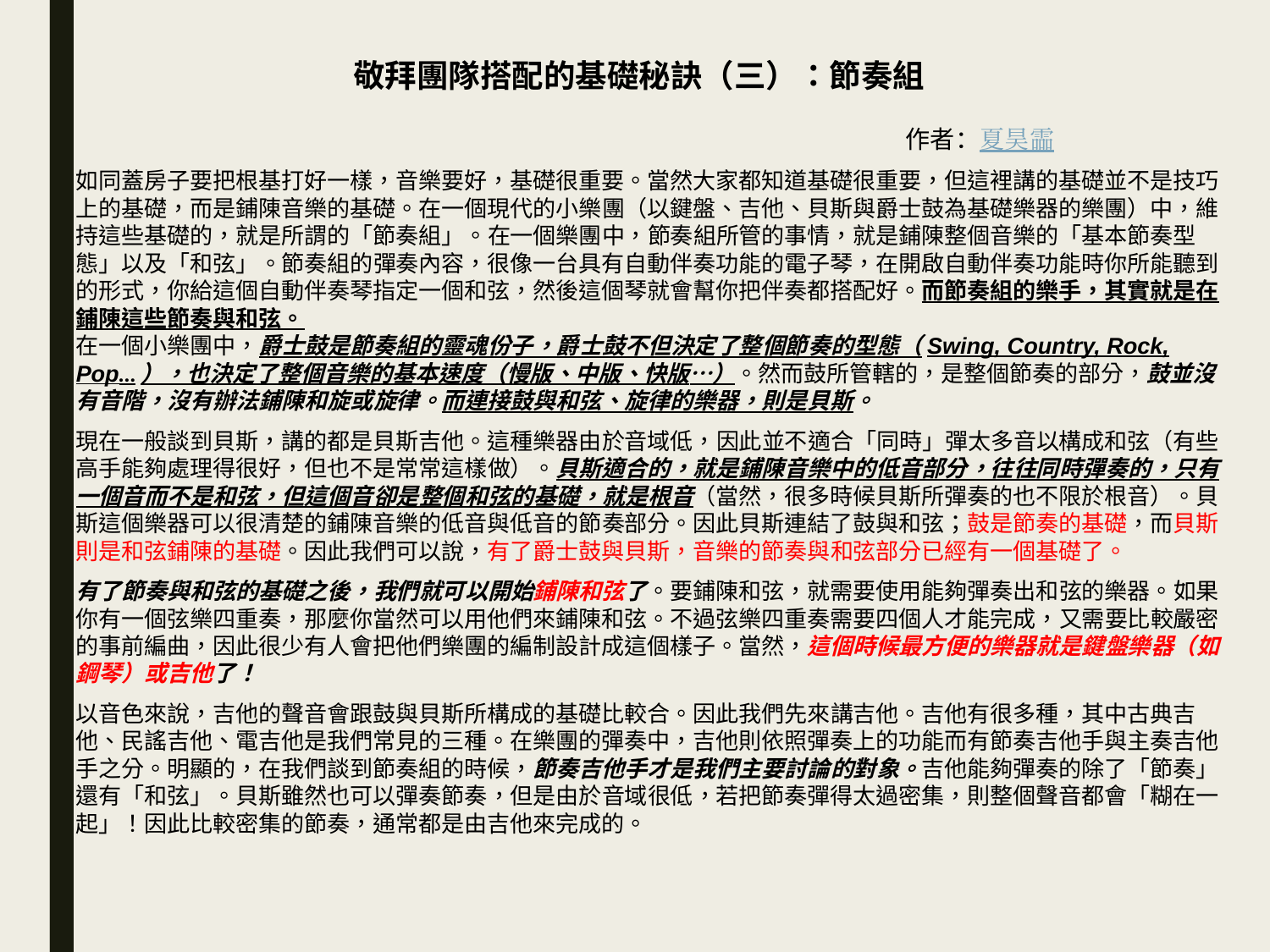

| 敬拜團隊搭配的基礎秘訣（三）：節奏組 作者：夏昊霝 |
| --- |
如同蓋房子要把根基打好一樣，音樂要好，基礎很重要。當然大家都知道基礎很重要，但這裡講的基礎並不是技巧上的基礎，而是鋪陳音樂的基礎。在一個現代的小樂團（以鍵盤、吉他、貝斯與爵士鼓為基礎樂器的樂團）中，維持這些基礎的，就是所謂的「節奏組」。在一個樂團中，節奏組所管的事情，就是鋪陳整個音樂的「基本節奏型態」以及「和弦」。節奏組的彈奏內容，很像一台具有自動伴奏功能的電子琴，在開啟自動伴奏功能時你所能聽到的形式，你給這個自動伴奏琴指定一個和弦，然後這個琴就會幫你把伴奏都搭配好。而節奏組的樂手，其實就是在鋪陳這些節奏與和弦。
在一個小樂團中，爵士鼓是節奏組的靈魂份子，爵士鼓不但決定了整個節奏的型態（Swing, Country, Rock, Pop…），也決定了整個音樂的基本速度（慢版、中版、快版…）。然而鼓所管轄的，是整個節奏的部分，鼓並沒有音階，沒有辦法鋪陳和旋或旋律。而連接鼓與和弦、旋律的樂器，則是貝斯。

現在一般談到貝斯，講的都是貝斯吉他。這種樂器由於音域低，因此並不適合「同時」彈太多音以構成和弦（有些高手能夠處理得很好，但也不是常常這樣做）。貝斯適合的，就是鋪陳音樂中的低音部分，往往同時彈奏的，只有一個音而不是和弦，但這個音卻是整個和弦的基礎，就是根音（當然，很多時候貝斯所彈奏的也不限於根音）。貝斯這個樂器可以很清楚的鋪陳音樂的低音與低音的節奏部分。因此貝斯連結了鼓與和弦；鼓是節奏的基礎，而貝斯則是和弦鋪陳的基礎。因此我們可以說，有了爵士鼓與貝斯，音樂的節奏與和弦部分已經有一個基礎了。

有了節奏與和弦的基礎之後，我們就可以開始鋪陳和弦了。要鋪陳和弦，就需要使用能夠彈奏出和弦的樂器。如果你有一個弦樂四重奏，那麼你當然可以用他們來鋪陳和弦。不過弦樂四重奏需要四個人才能完成，又需要比較嚴密的事前編曲，因此很少有人會把他們樂團的編制設計成這個樣子。當然，這個時候最方便的樂器就是鍵盤樂器（如鋼琴）或吉他了！

以音色來說，吉他的聲音會跟鼓與貝斯所構成的基礎比較合。因此我們先來講吉他。吉他有很多種，其中古典吉他、民謠吉他、電吉他是我們常見的三種。在樂團的彈奏中，吉他則依照彈奏上的功能而有節奏吉他手與主奏吉他手之分。明顯的，在我們談到節奏組的時候，節奏吉他手才是我們主要討論的對象。吉他能夠彈奏的除了「節奏」還有「和弦」。貝斯雖然也可以彈奏節奏，但是由於音域很低，若把節奏彈得太過密集，則整個聲音都會「糊在一起」！因此比較密集的節奏，通常都是由吉他來完成的。